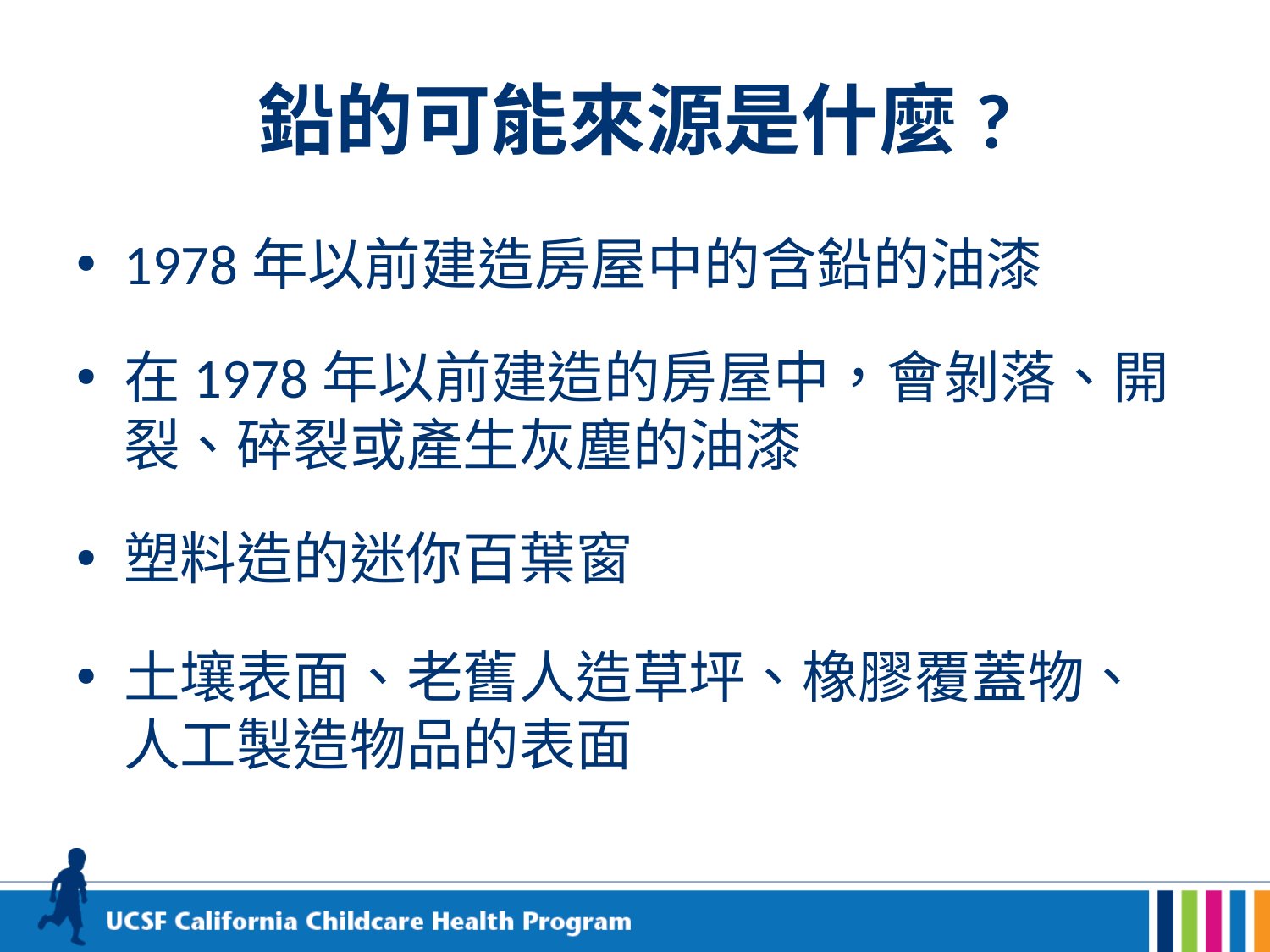

# 鉛的可能來源是什麼?
1978年以前建造房屋中的含鉛的油漆

在1978年以前建造的房屋中，會剝落、開裂、碎裂或產生灰塵的油漆

塑料造的迷你百葉窗

土壤表面、老舊人造草坪、橡膠覆蓋物、人工製造物品的表面